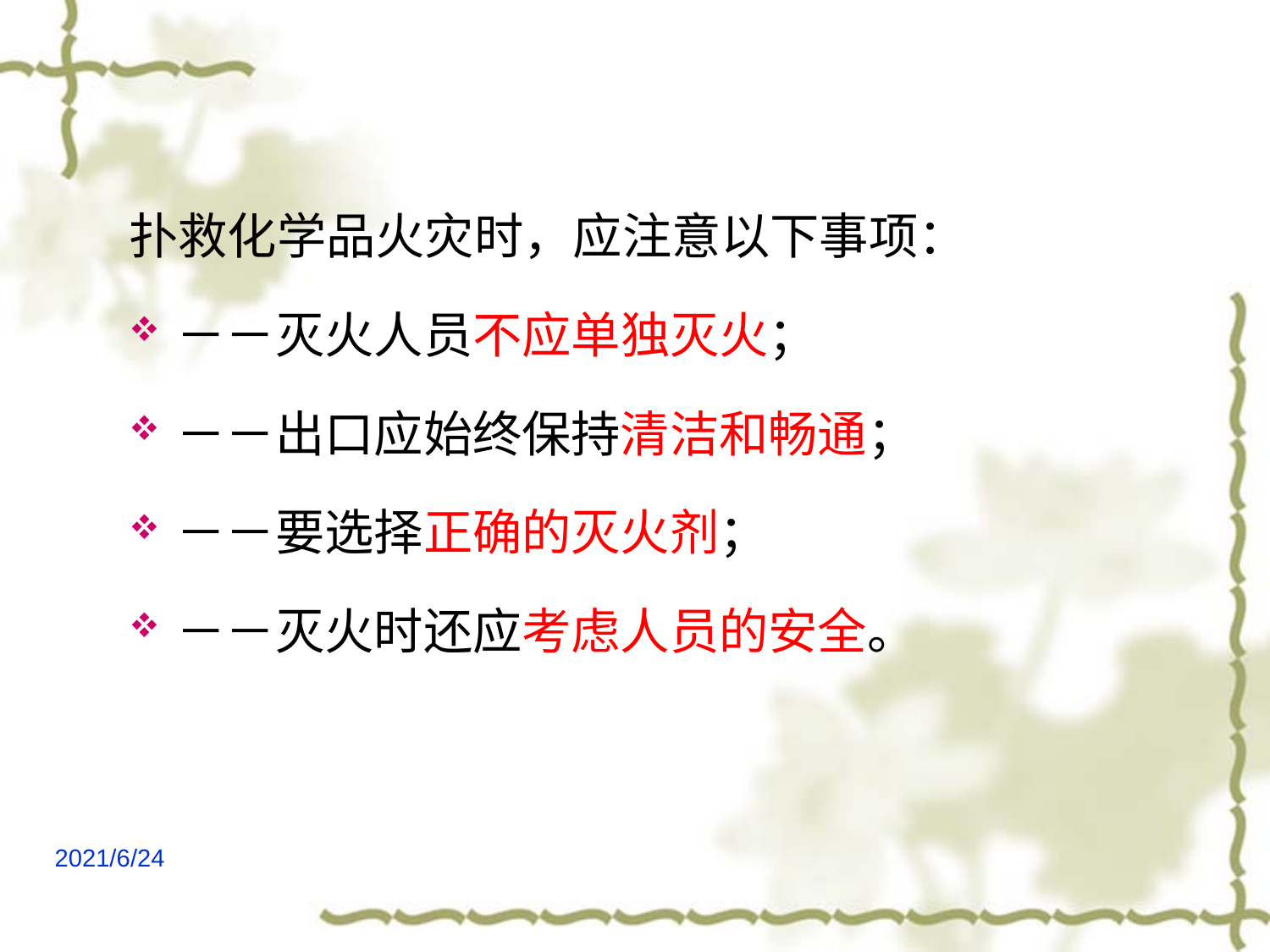

扑救化学品火灾时，应注意以下事项：
－－灭火人员不应单独灭火；
－－出口应始终保持清洁和畅通；
－－要选择正确的灭火剂；
－－灭火时还应考虑人员的安全。

2021/6/24